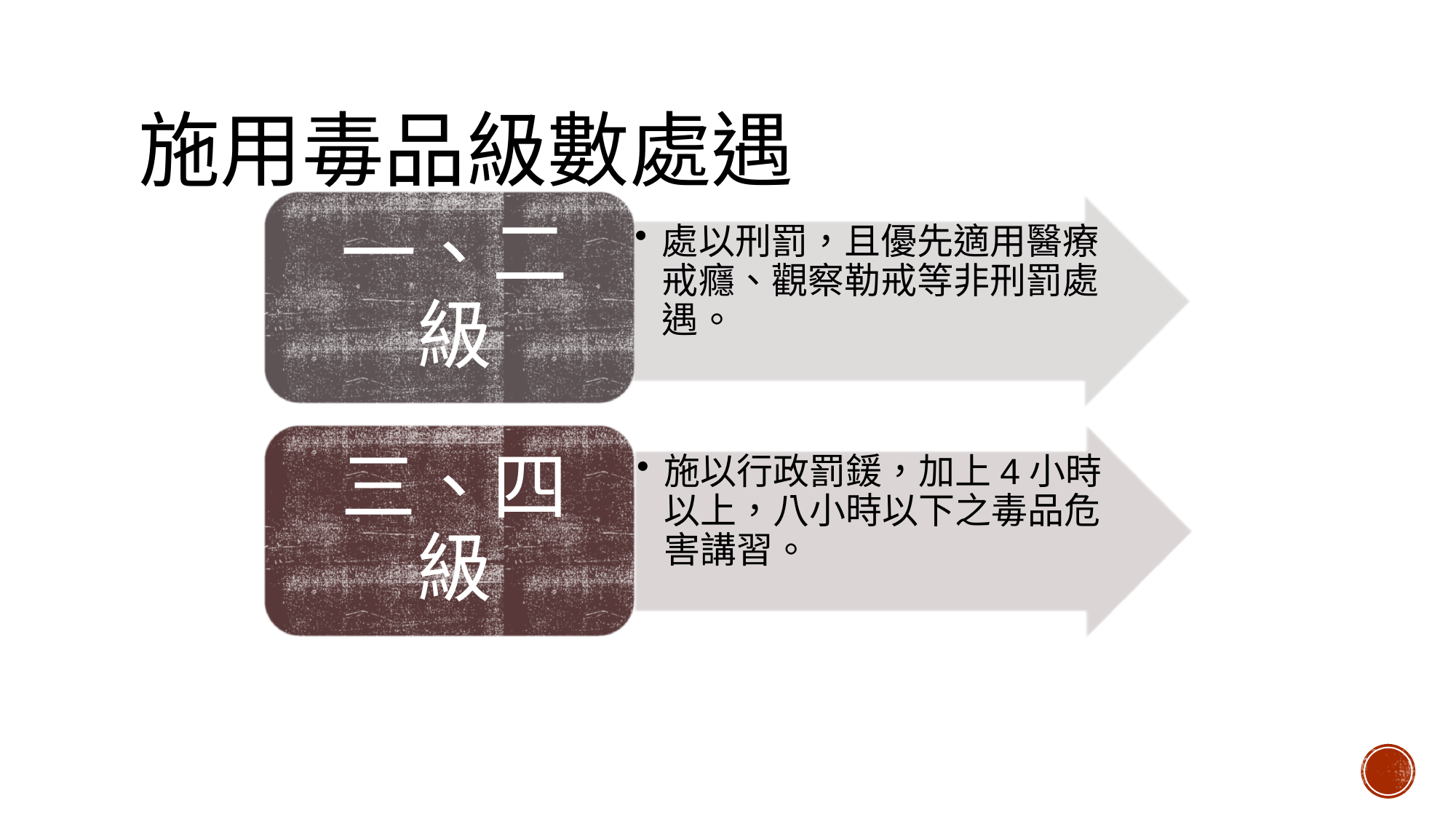

# 施用毒品級數處遇
處以刑罰，且優先適用醫療戒癮、觀察勒戒等非刑罰處遇。
一、二級
施以行政罰鍰，加上4小時以上，八小時以下之毒品危害講習。
三、四級